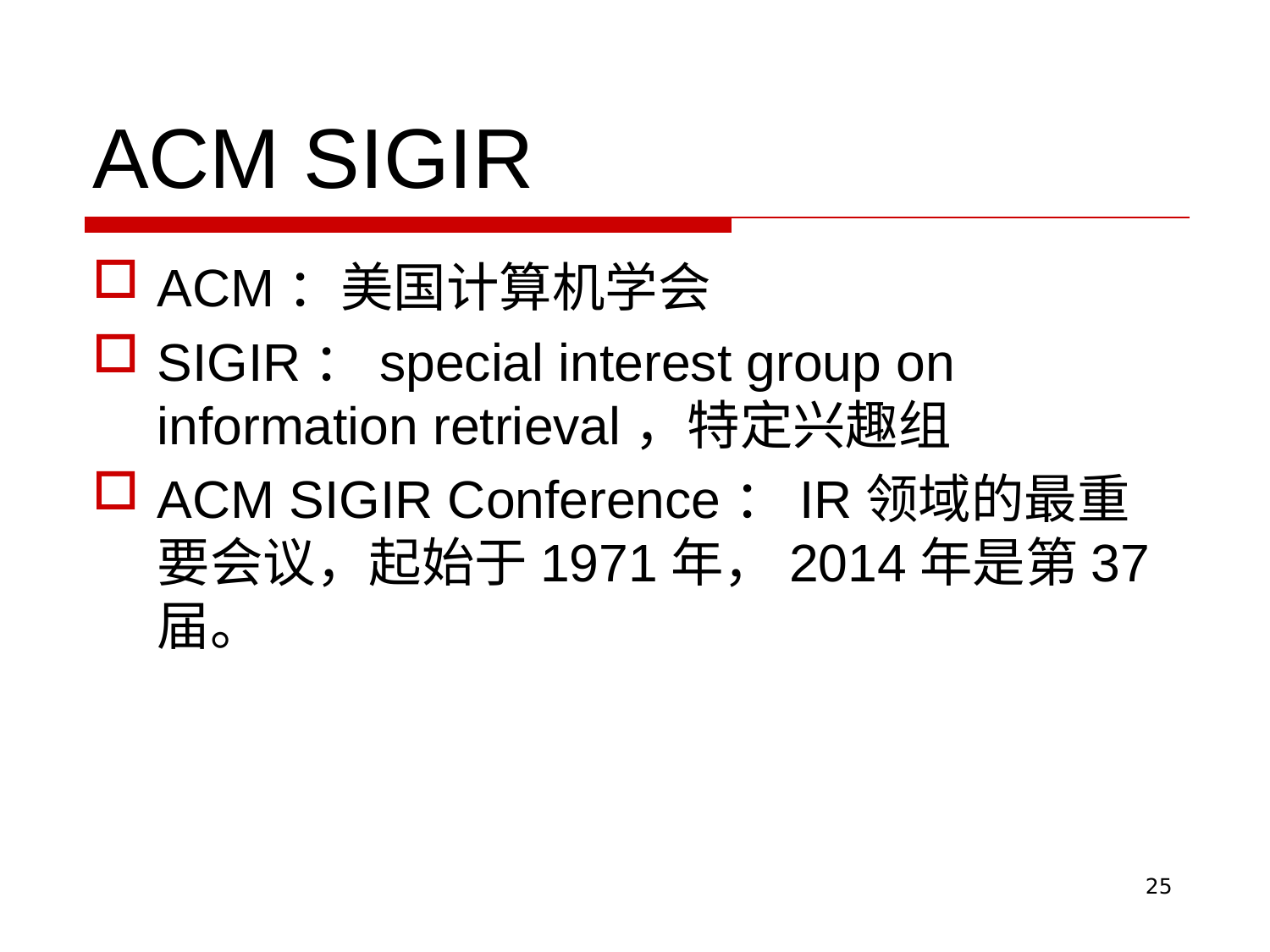

# ACM SIGIR
ACM：美国计算机学会
SIGIR：special interest group on information retrieval，特定兴趣组
ACM SIGIR Conference：IR领域的最重要会议，起始于1971年，2014年是第37届。
25